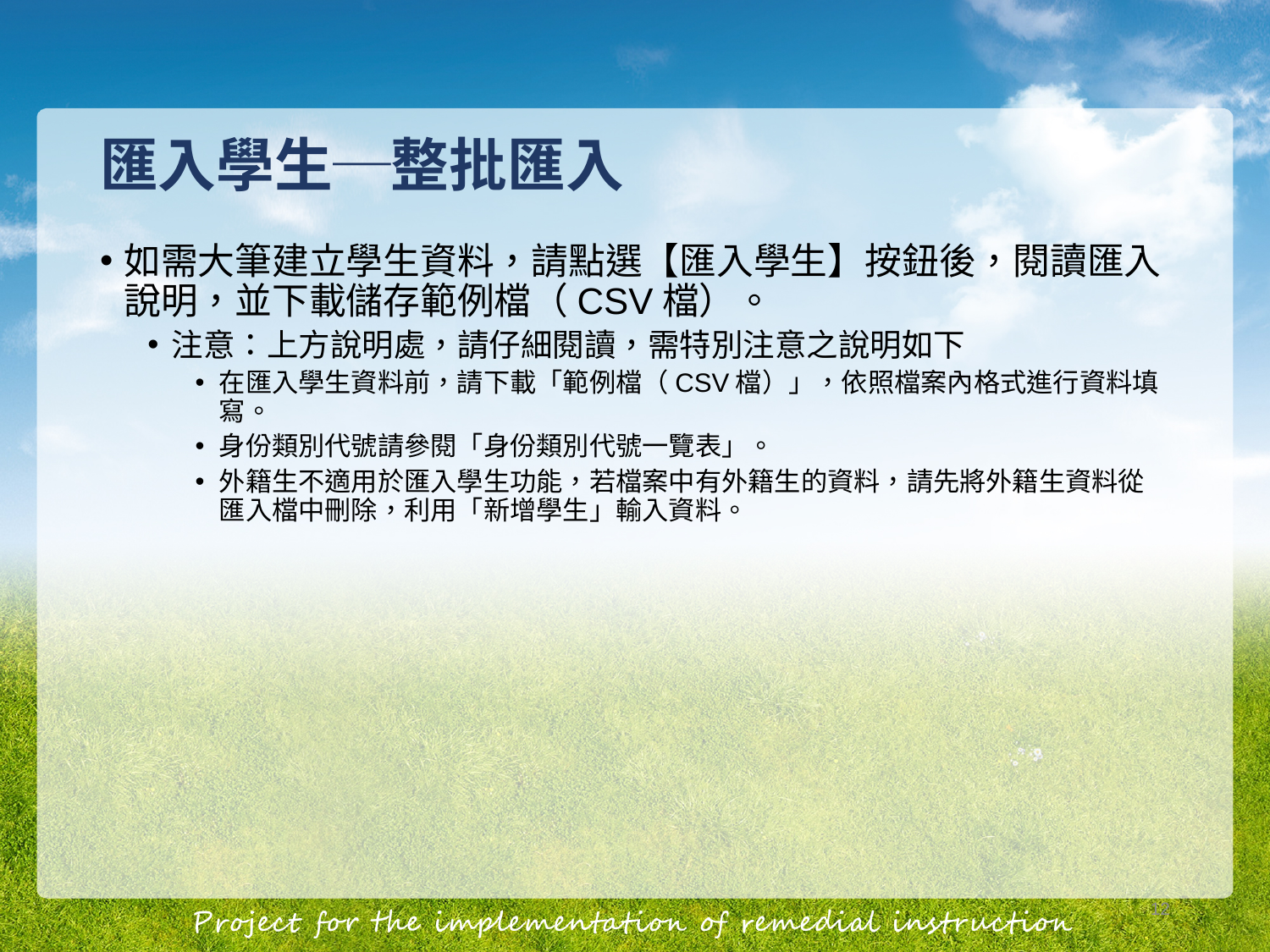

# 匯入學生─整批匯入
如需大筆建立學生資料，請點選【匯入學生】按鈕後，閱讀匯入說明，並下載儲存範例檔（CSV檔）。
注意：上方說明處，請仔細閱讀，需特別注意之說明如下
在匯入學生資料前，請下載「範例檔（CSV檔）」，依照檔案內格式進行資料填寫。
身份類別代號請參閱「身份類別代號一覽表」。
外籍生不適用於匯入學生功能，若檔案中有外籍生的資料，請先將外籍生資料從匯入檔中刪除，利用「新增學生」輸入資料。

12